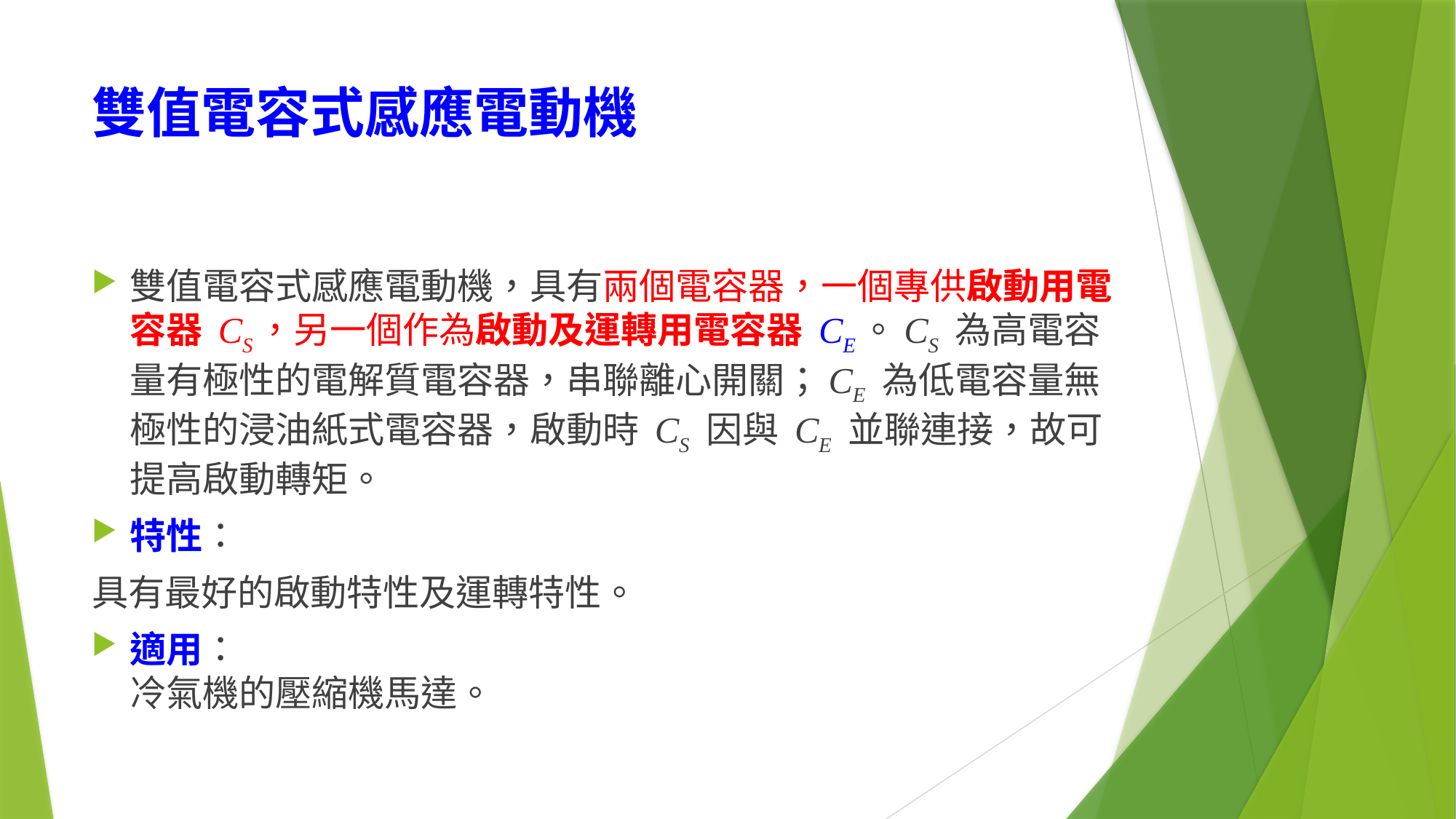

# 雙值電容式感應電動機
雙值電容式感應電動機，具有兩個電容器，一個專供啟動用電容器 CS，另一個作為啟動及運轉用電容器 CE。CS 為高電容量有極性的電解質電容器，串聯離心開關；CE 為低電容量無極性的浸油紙式電容器，啟動時 CS 因與 CE 並聯連接，故可提高啟動轉矩。
特性：
具有最好的啟動特性及運轉特性。
適用：
冷氣機的壓縮機馬達。